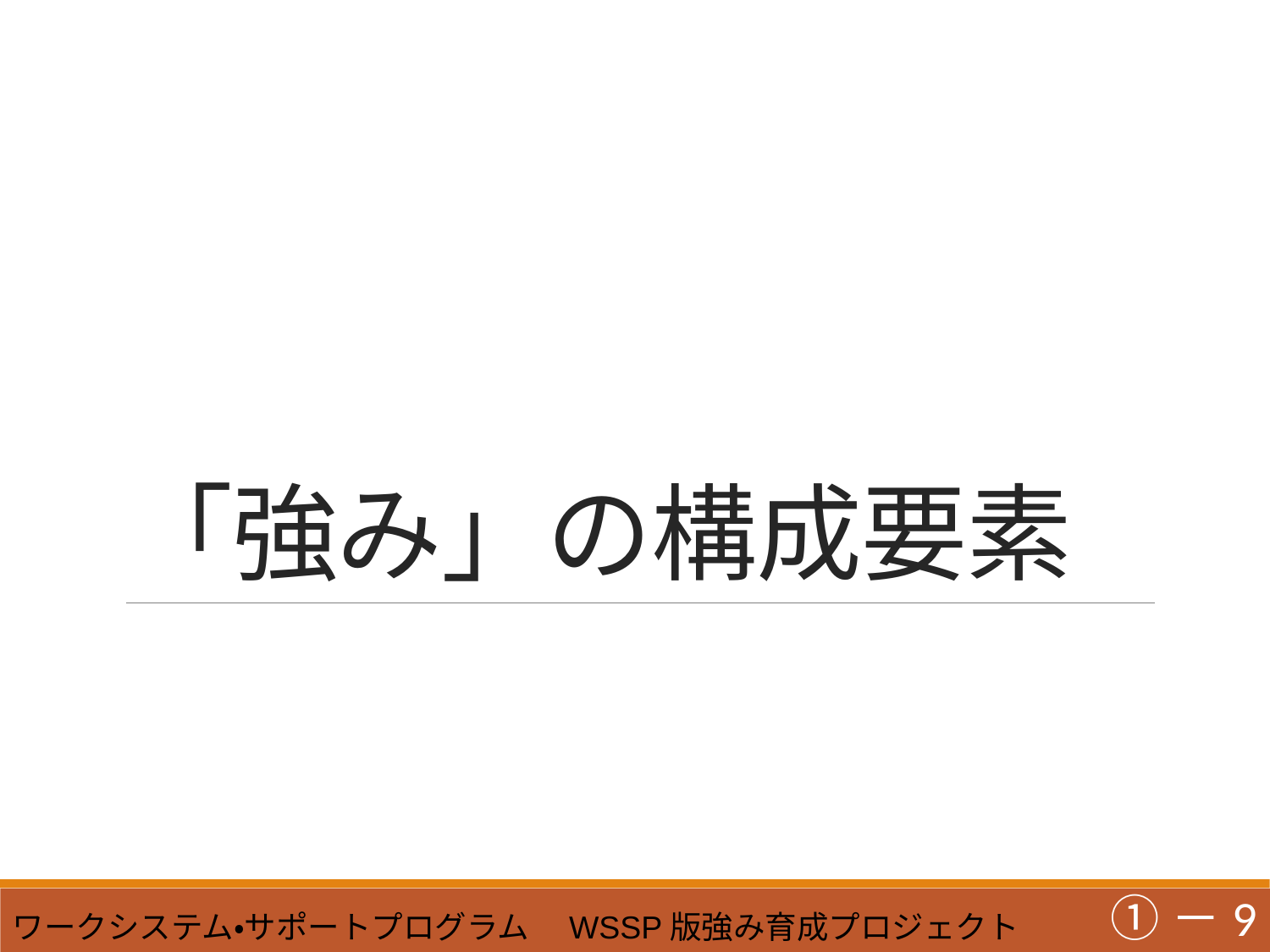

# 「強み」の構成要素
①－9
ワークシステム・サポートプログラム　WSSP版強み育成プロジェクト